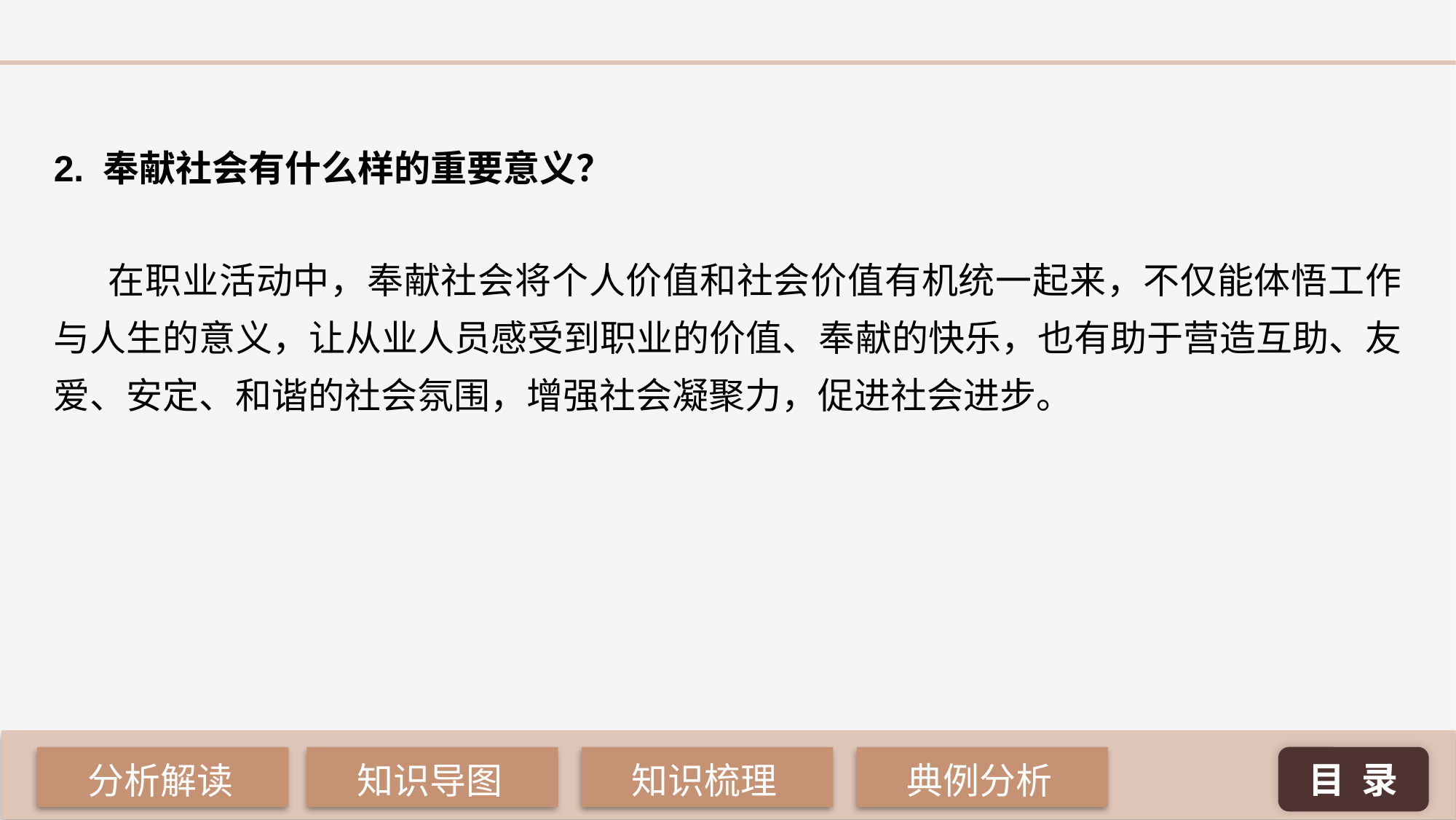

2. 奉献社会有什么样的重要意义？
在职业活动中，奉献社会将个人价值和社会价值有机统一起来，不仅能体悟工作与人生的意义，让从业人员感受到职业的价值、奉献的快乐，也有助于营造互助、友爱、安定、和谐的社会氛围，增强社会凝聚力，促进社会进步。